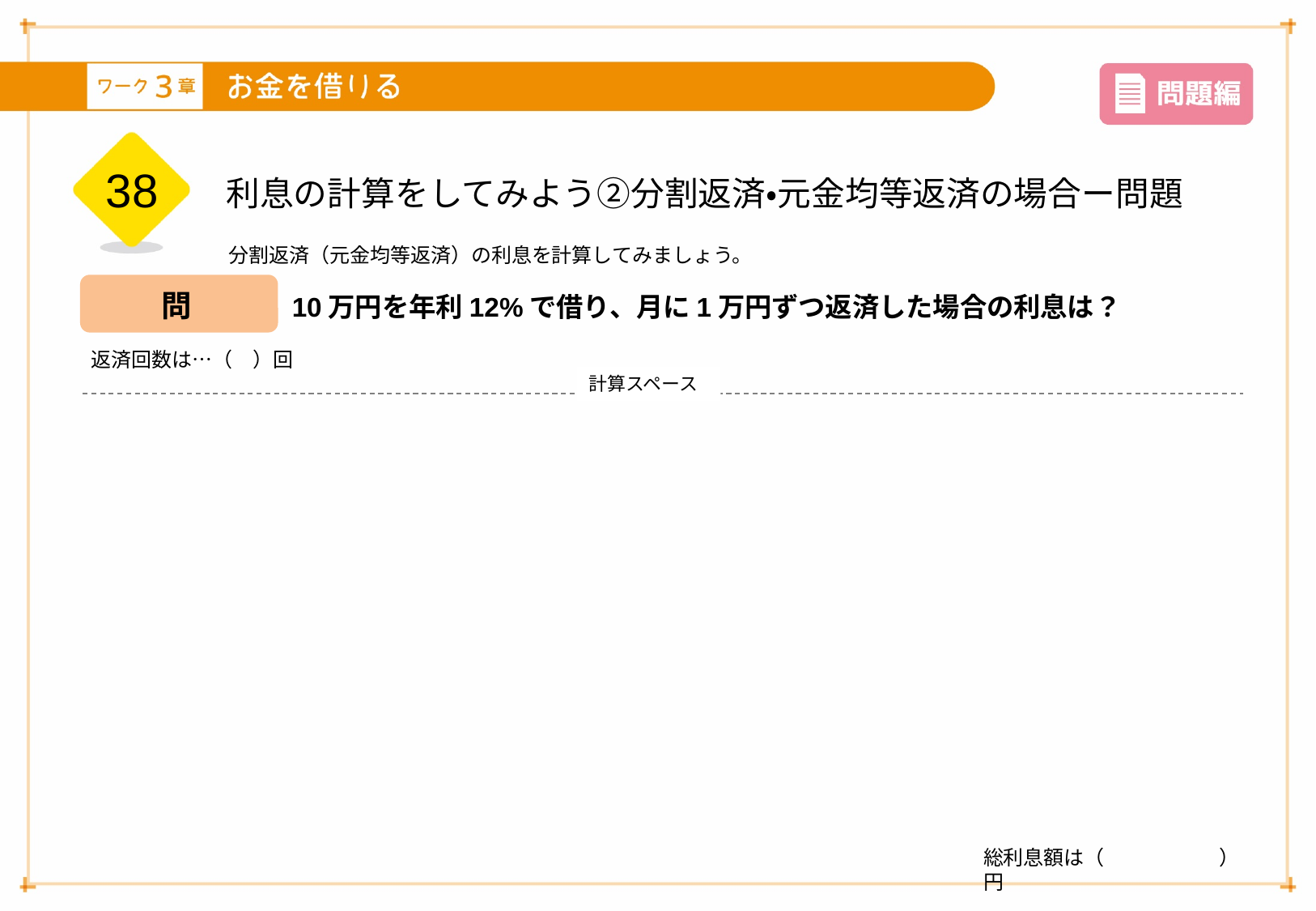

38
利息の計算をしてみよう②分割返済・元金均等返済の場合ー問題
分割返済（元金均等返済）の利息を計算してみましょう。

問
10万円を年利12%で借り、月に1万円ずつ返済した場合の利息は？
返済回数は…（　）回
計算スペース
総利息額は（  　　　　 　）円